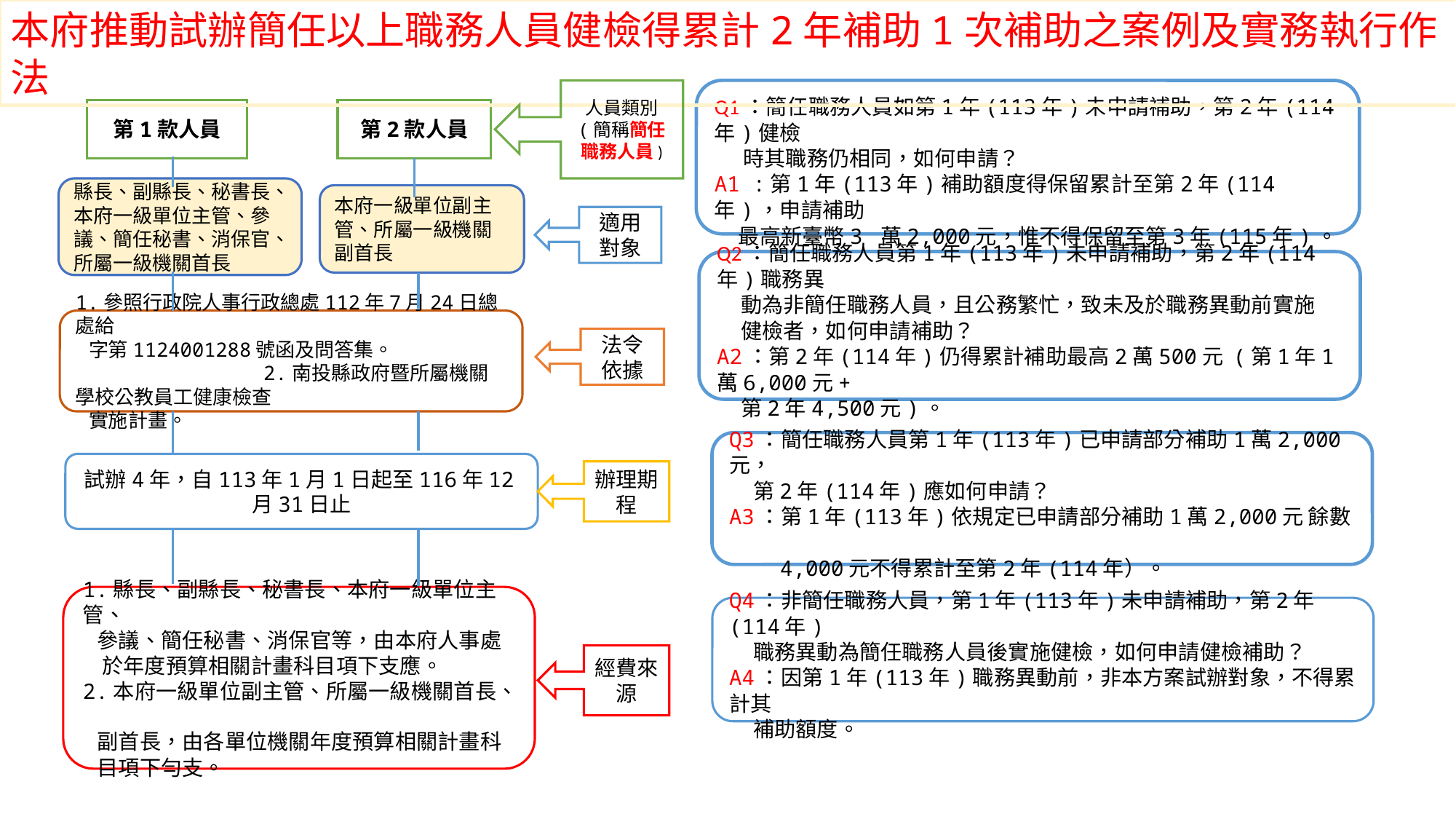

本府推動試辦簡任以上職務人員健檢得累計2年補助1次補助之案例及實務執行作法
人員類別
(簡稱簡任職務人員)
Q1：簡任職務人員如第1年(113年)未申請補助，第2年(114年)健檢
     時其職務仍相同，如何申請？
A1 :第1年(113年)補助額度得保留累計至第2年(114年)，申請補助
    最高新臺幣3 萬2,000元，惟不得保留至第3年(115年)。
第1款人員
第2款人員
縣長、副縣長、秘書長、本府一級單位主管、參議、簡任秘書、消保官、所屬一級機關首長
本府一級單位副主管、所屬一級機關副首長
適用對象

Q2：簡任職務人員第1年(113年)未申請補助，第2年(114年)職務異
    動為非簡任職務人員，且公務繁忙，致未及於職務異動前實施
    健檢者，如何申請補助？
A2：第2年(114年)仍得累計補助最高2萬500元 (第1年1萬6,000元+
    第2年4,500元)。

1.參照行政院人事行政總處112年7月24日總處給
  字第1124001288號函及問答集。                                                                    2.南投縣政府暨所屬機關學校公教員工健康檢查
  實施計畫。
法令依據

Q3：簡任職務人員第1年(113年)已申請部分補助1萬2,000元，
    第2年(114年)應如何申請？
A3：第1年(113年)依規定已申請部分補助1萬2,000元 餘數
    4,000元不得累計至第2年(114年）。

試辦4年，自113年1月1日起至116年12月31日止
辦理期程
1.縣長、副縣長、秘書長、本府一級單位主管、
  參議、簡任秘書、消保官等，由本府人事處
   於年度預算相關計畫科目項下支應。
2.本府一級單位副主管、所屬一級機關首長、
  副首長，由各單位機關年度預算相關計畫科
  目項下勻支。

Q4：非簡任職務人員，第1年(113年)未申請補助，第2年(114年)
    職務異動為簡任職務人員後實施健檢，如何申請健檢補助？
A4：因第1年(113年)職務異動前，非本方案試辦對象，不得累計其
    補助額度。

經費來源